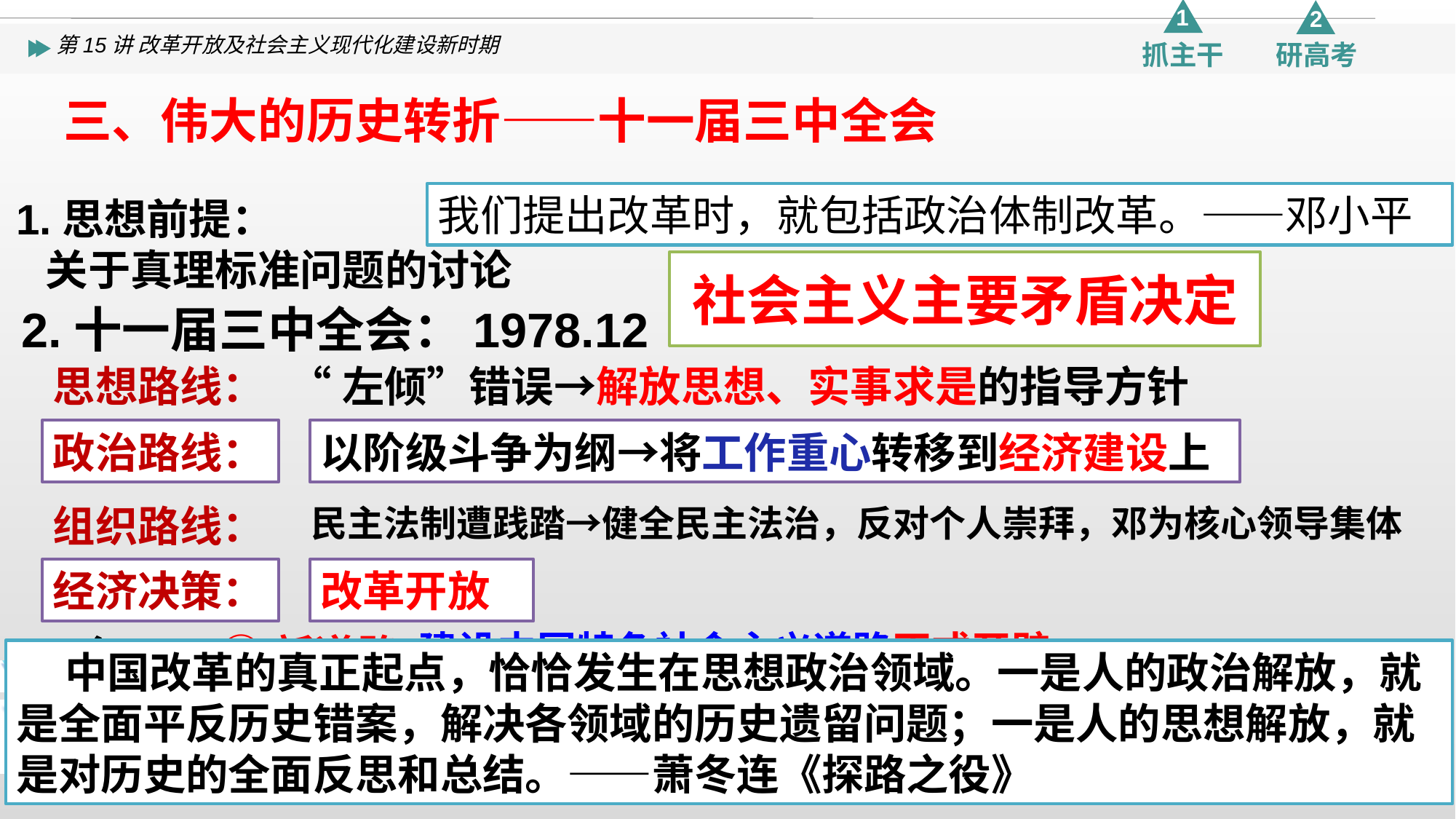

三、伟大的历史转折——十一届三中全会
我们提出改革时，就包括政治体制改革。——邓小平
1.思想前提：
  关于真理标准问题的讨论
社会主义主要矛盾决定
2.十一届三中全会：1978.12
思想路线：
“左倾”错误→解放思想、实事求是的指导方针
政治路线：
以阶级斗争为纲→将工作重心转移到经济建设上
组织路线：
民主法制遭践踏→健全民主法治，反对个人崇拜，邓为核心领导集体
经济决策：
改革开放
建设中国特色社会主义道路正式开辟
①新道路
②新理论
③新时期
3.全新
  开端
    中国改革的真正起点，恰恰发生在思想政治领域。一是人的政治解放，就是全面平反历史错案，解决各领域的历史遗留问题；一是人的思想解放，就是对历史的全面反思和总结。——萧冬连《探路之役》
建设中国特色社会主义理论(邓论)开始形成
进入改革开放和现代化建设新时期